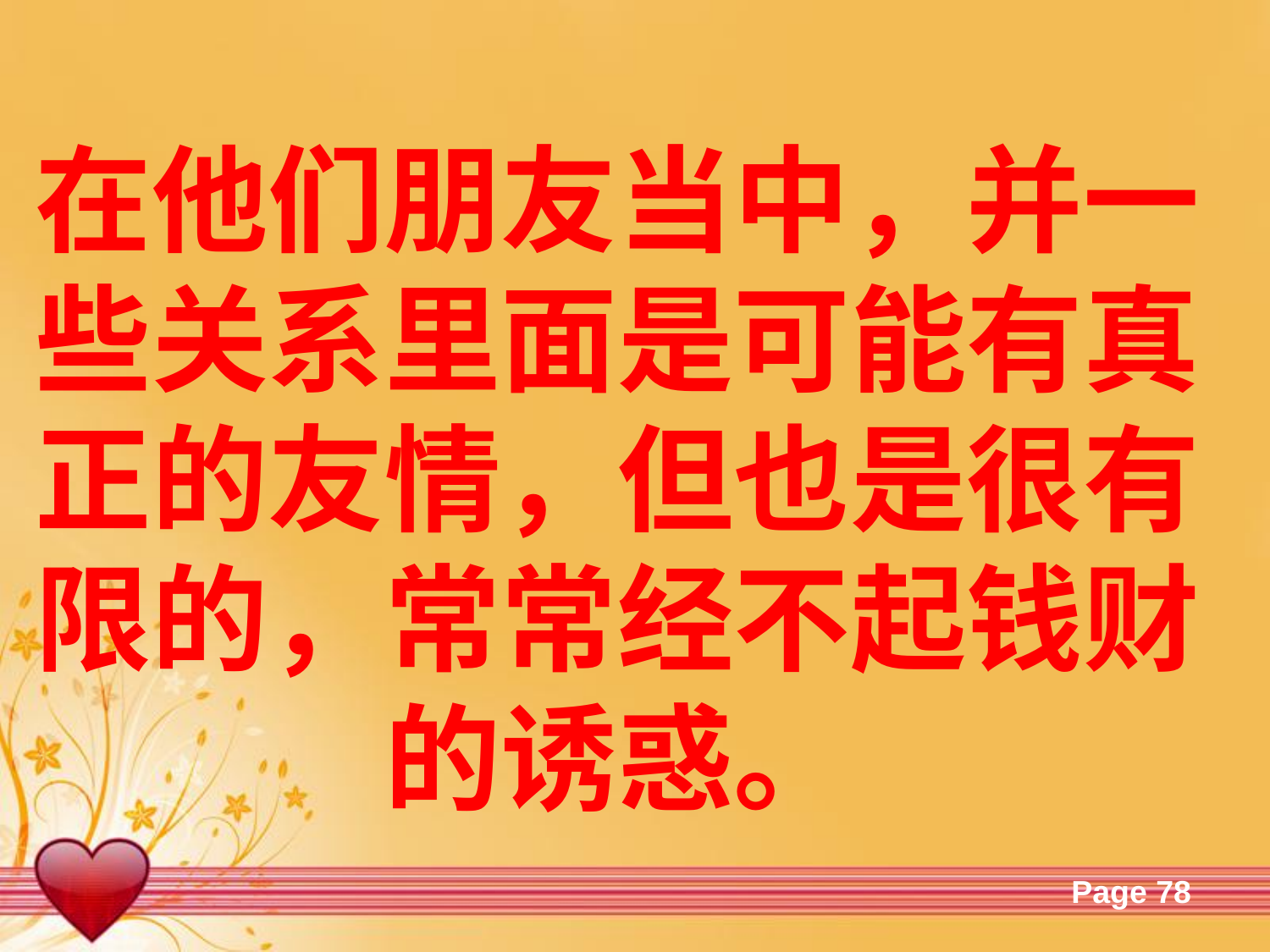

在他们朋友当中，并一些关系里面是可能有真正的友情，但也是很有限的，常常经不起钱财的诱惑。